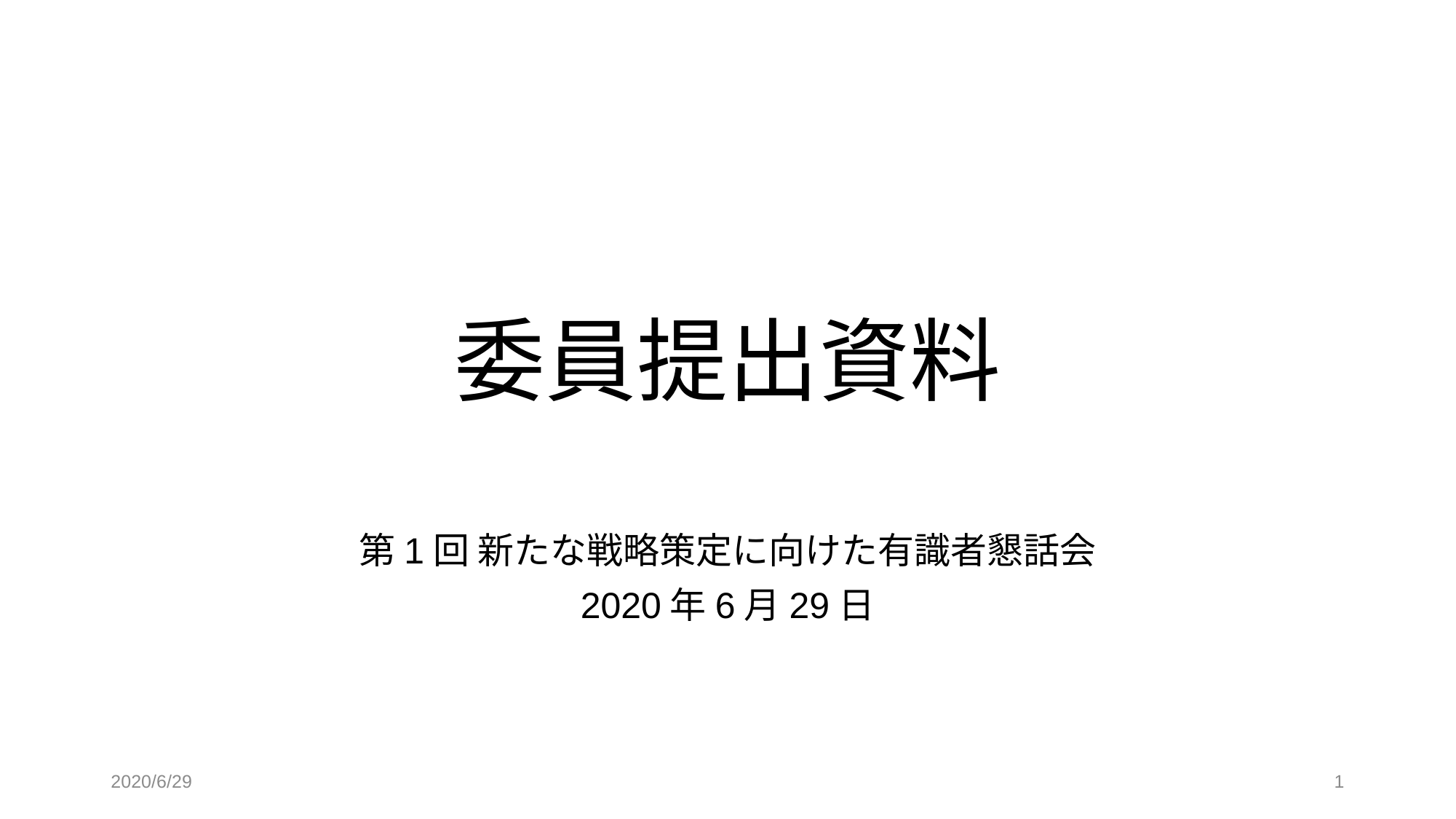

# 委員提出資料
第1回 新たな戦略策定に向けた有識者懇話会
2020年6月29日
2020/6/29
1